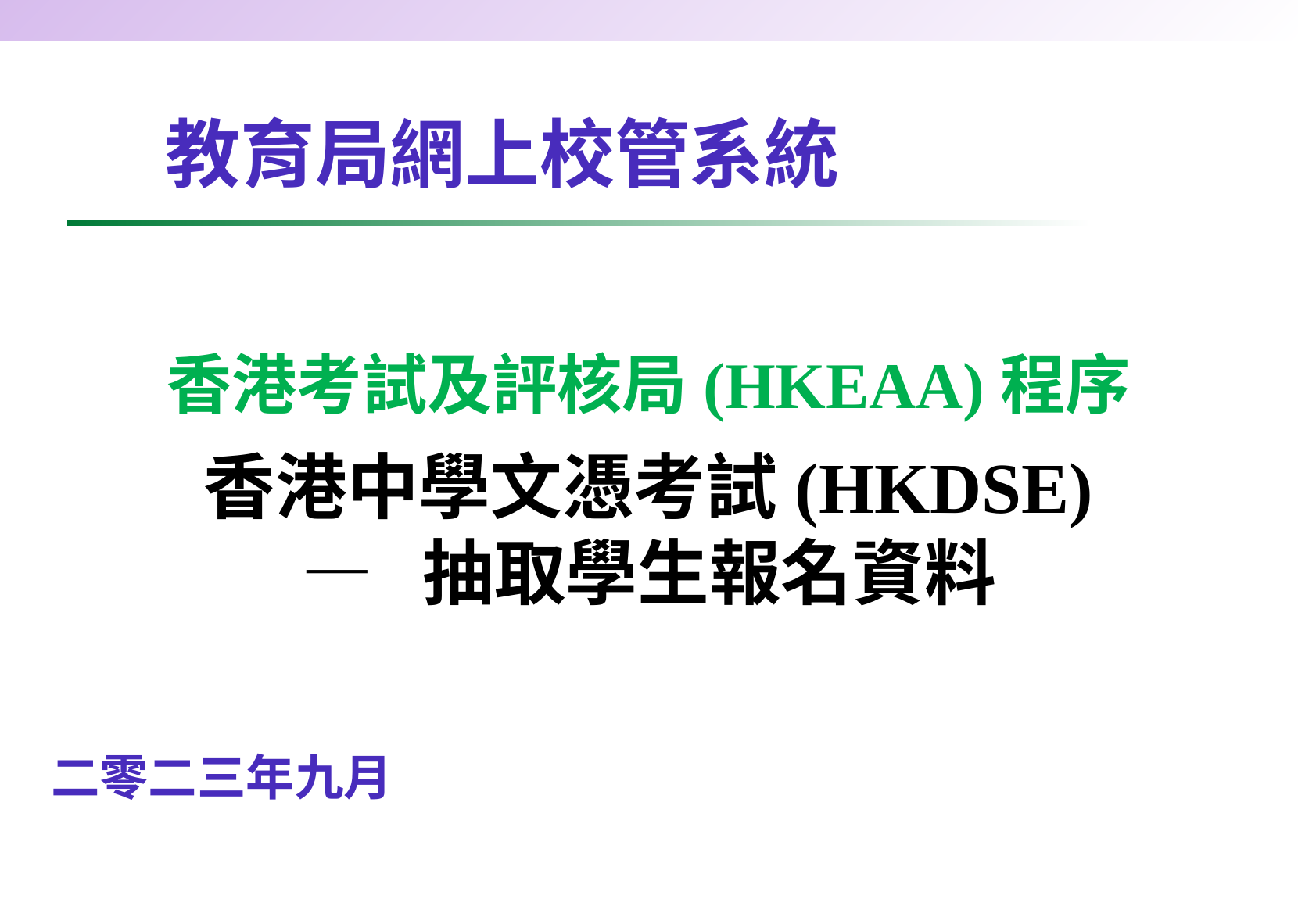

教育局網上校管系統
香港考試及評核局(HKEAA)程序

香港中學文憑考試(HKDSE)
—  抽取學生報名資料

二零二三年九月